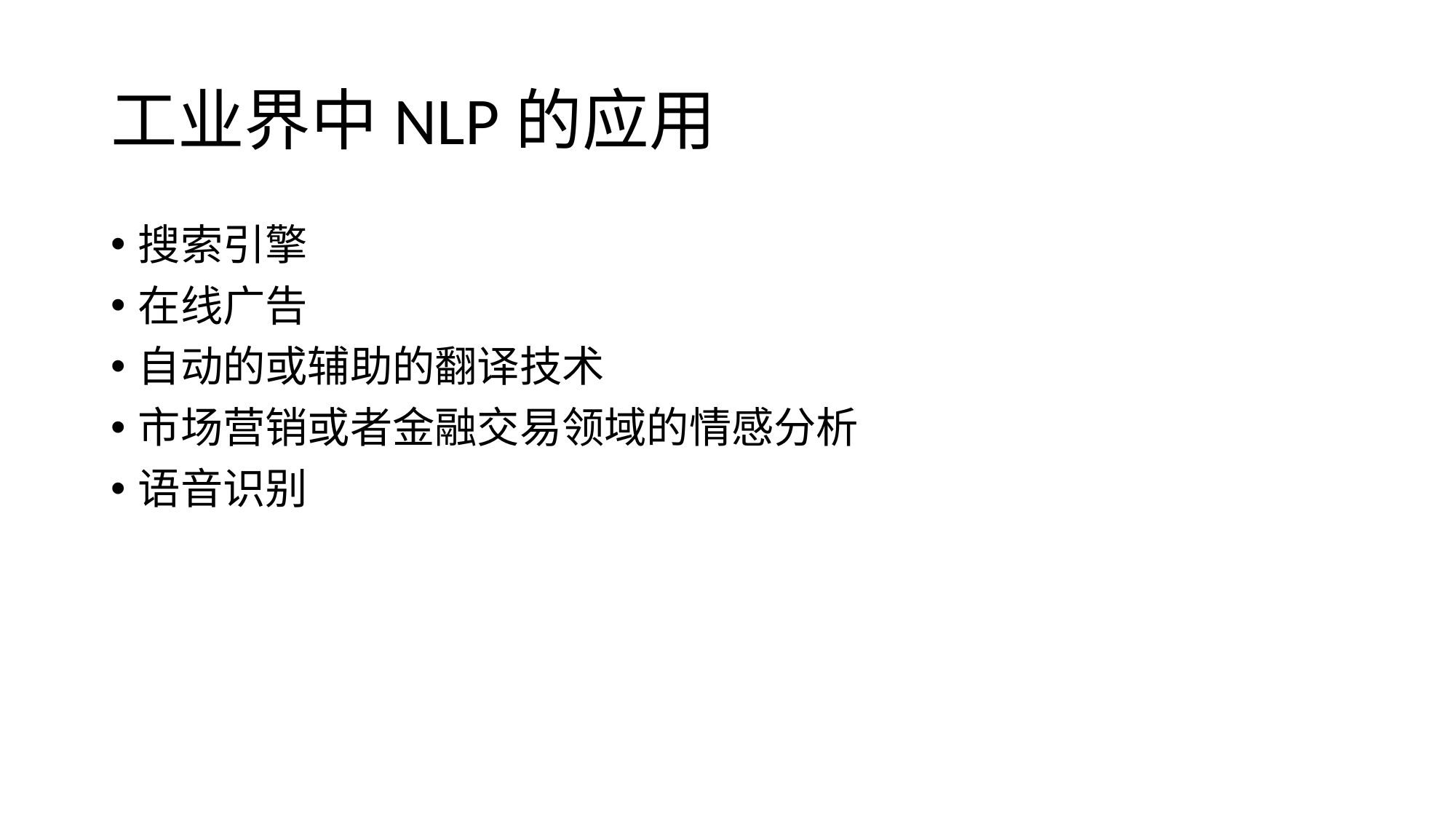

# 工业界中NLP的应用
搜索引擎
在线广告
自动的或辅助的翻译技术
市场营销或者金融交易领域的情感分析
语音识别